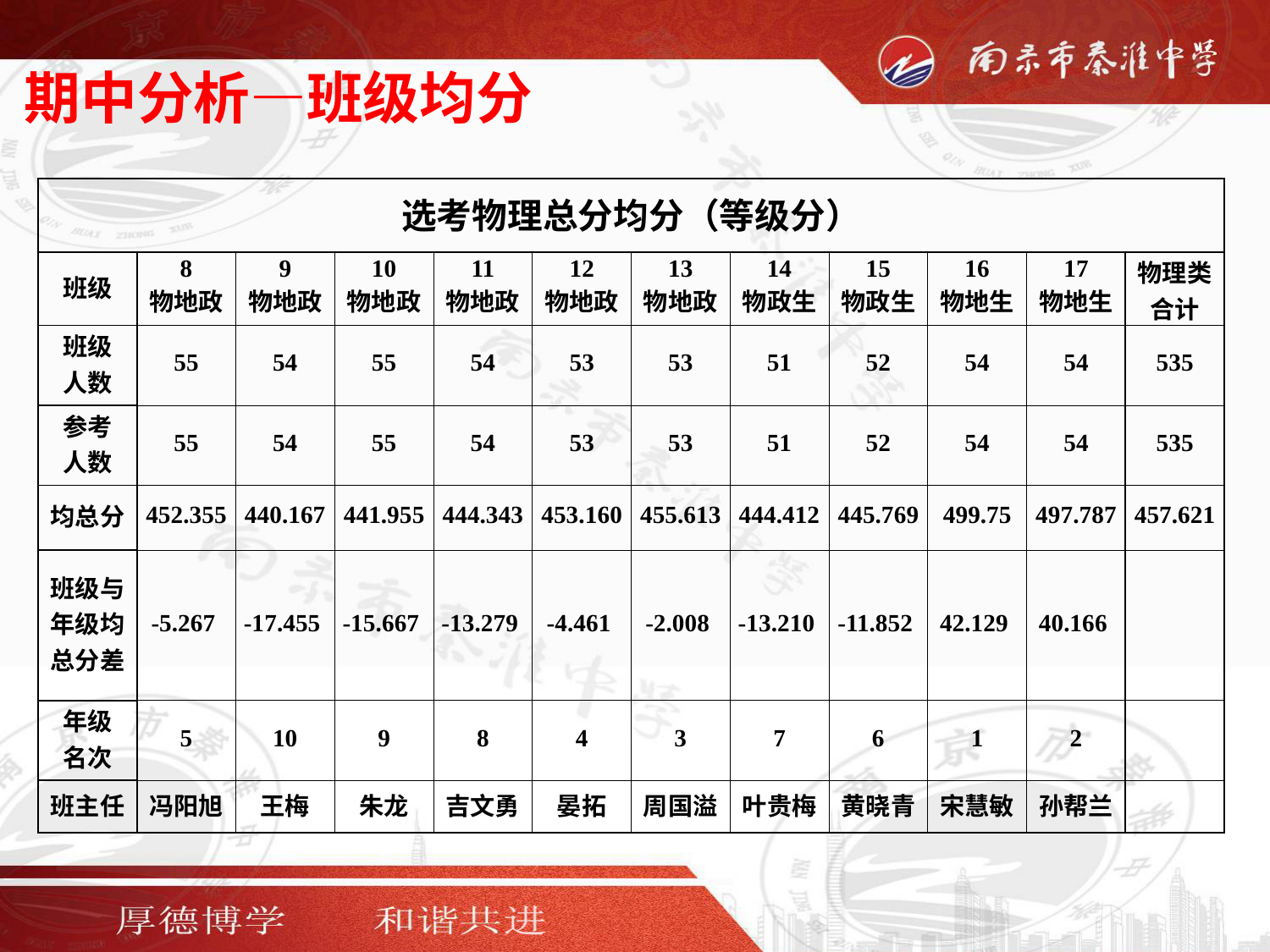

期中分析—班级均分
| 选考物理总分均分（等级分） |  |  |  |  |  |  |  |  |  |  |  |
| --- | --- | --- | --- | --- | --- | --- | --- | --- | --- | --- | --- |
| 班级 | 8 物地政 | 9 物地政 | 10 物地政 | 11 物地政 | 12 物地政 | 13 物地政 | 14 物政生 | 15 物政生 | 16 物地生 | 17 物地生 | 物理类 合计 |
| 班级 人数 | 55 | 54 | 55 | 54 | 53 | 53 | 51 | 52 | 54 | 54 | 535 |
| 参考 人数 | 55 | 54 | 55 | 54 | 53 | 53 | 51 | 52 | 54 | 54 | 535 |
| 均总分 | 452.355 | 440.167 | 441.955 | 444.343 | 453.160 | 455.613 | 444.412 | 445.769 | 499.75 | 497.787 | 457.621 |
| 班级与年级均 总分差 | -5.267 | -17.455 | -15.667 | -13.279 | -4.461 | -2.008 | -13.210 | -11.852 | 42.129 | 40.166 |  |
| 年级 名次 | 5 | 10 | 9 | 8 | 4 | 3 | 7 | 6 | 1 | 2 |  |
| 班主任 | 冯阳旭 | 王梅 | 朱龙 | 吉文勇 | 晏拓 | 周国溢 | 叶贵梅 | 黄晓青 | 宋慧敏 | 孙帮兰 |  |